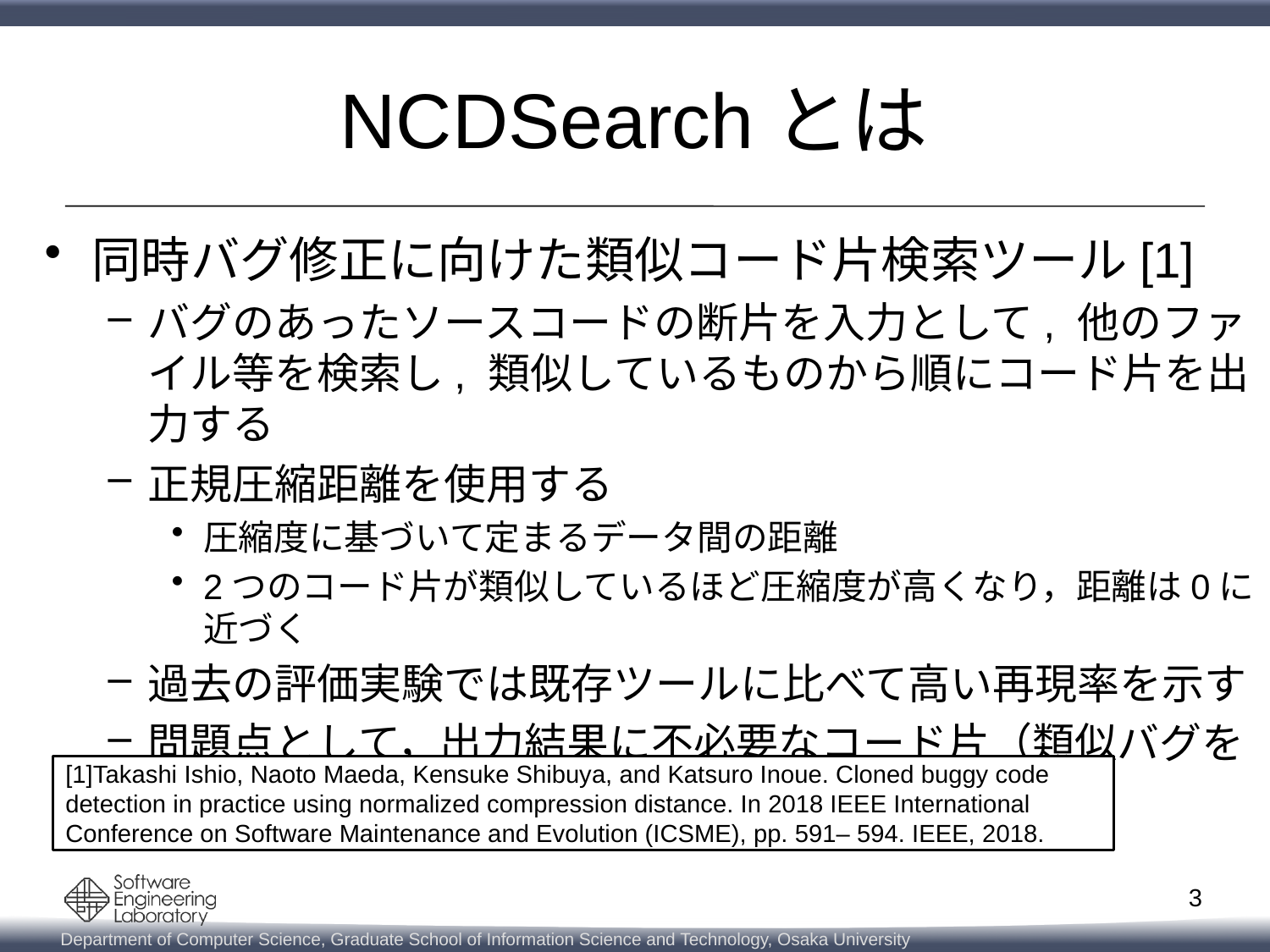

# NCDSearchとは
同時バグ修正に向けた類似コード片検索ツール[1]
バグのあったソースコードの断片を入力として, 他のファイル等を検索し, 類似しているものから順にコード片を出力する
正規圧縮距離を使用する
圧縮度に基づいて定まるデータ間の距離
2つのコード片が類似しているほど圧縮度が高くなり，距離は0に近づく
過去の評価実験では既存ツールに比べて高い再現率を示す
問題点として，出力結果に不必要なコード片（類似バグを含まないコード片）が多いことが挙げられる

[1]Takashi Ishio, Naoto Maeda, Kensuke Shibuya, and Katsuro Inoue. Cloned buggy code detection in practice using normalized compression distance. In 2018 IEEE International Conference on Software Maintenance and Evolution (ICSME), pp. 591– 594. IEEE, 2018.
3